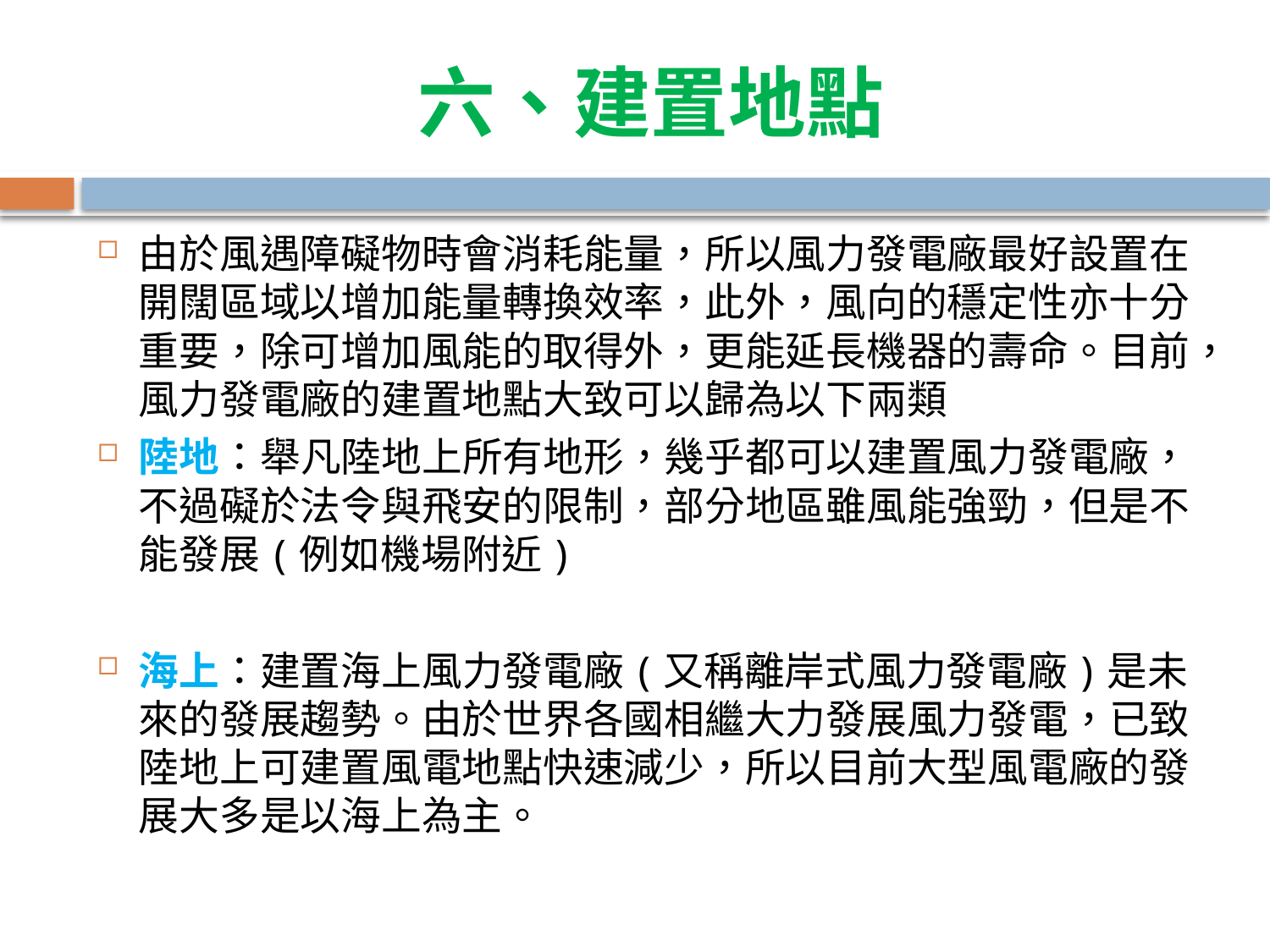

# 六、建置地點
由於風遇障礙物時會消耗能量，所以風力發電廠最好設置在開闊區域以增加能量轉換效率，此外，風向的穩定性亦十分重要，除可增加風能的取得外，更能延長機器的壽命。目前，風力發電廠的建置地點大致可以歸為以下兩類
陸地：舉凡陸地上所有地形，幾乎都可以建置風力發電廠，不過礙於法令與飛安的限制，部分地區雖風能強勁，但是不能發展(例如機場附近)

海上：建置海上風力發電廠(又稱離岸式風力發電廠)是未來的發展趨勢。由於世界各國相繼大力發展風力發電，已致陸地上可建置風電地點快速減少，所以目前大型風電廠的發展大多是以海上為主。